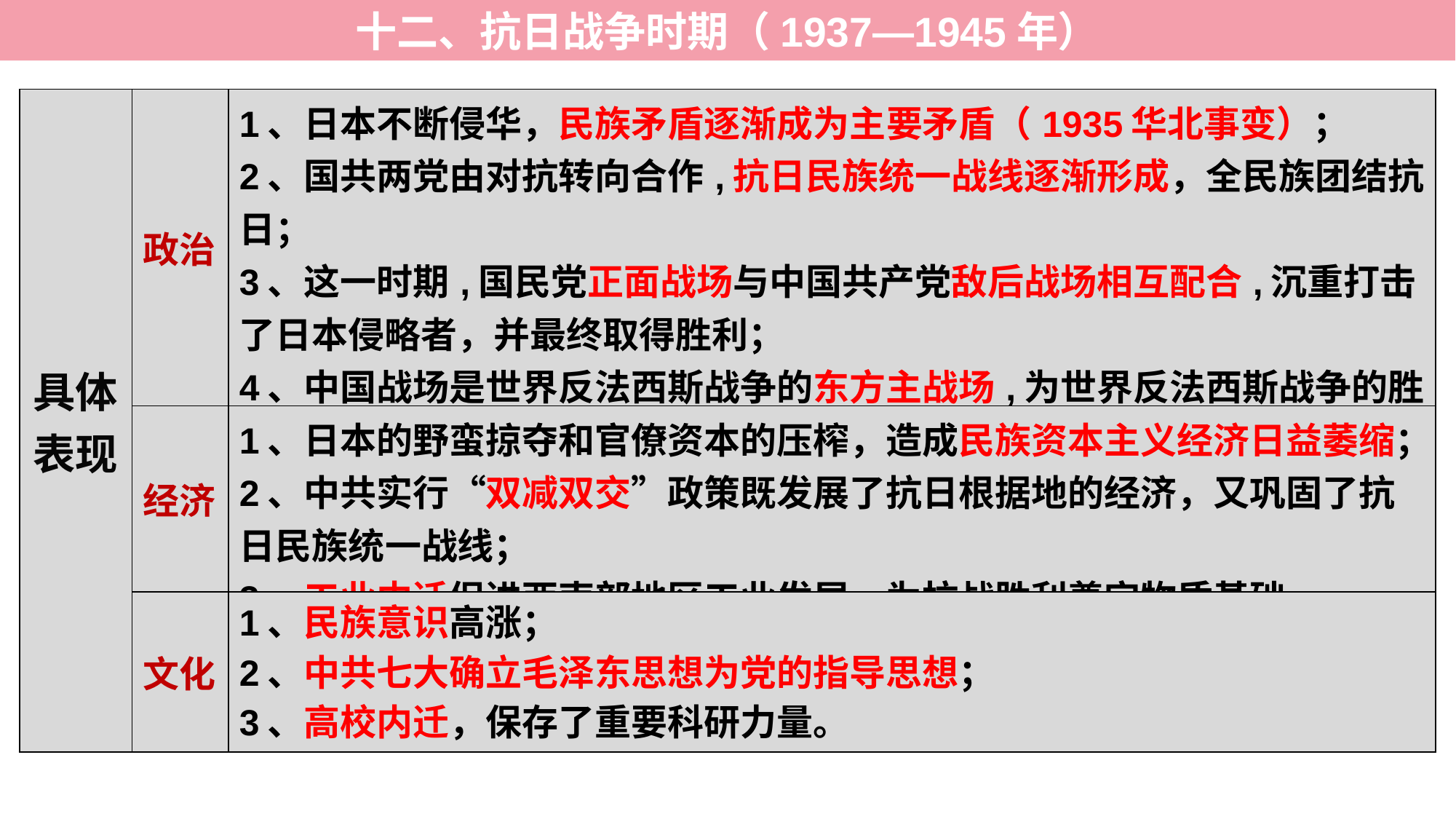

十二、抗日战争时期（1937—1945年）
| 具体表现 | 政治 | 1、日本不断侵华，民族矛盾逐渐成为主要矛盾（1935华北事变）； 2、国共两党由对抗转向合作,抗日民族统一战线逐渐形成，全民族团结抗日； 3、这一时期,国民党正面战场与中国共产党敌后战场相互配合,沉重打击了日本侵略者，并最终取得胜利； 4、中国战场是世界反法西斯战争的东方主战场,为世界反法西斯战争的胜利作出了重要贡献。 |
| --- | --- | --- |
|  | 经济 | 1、日本的野蛮掠夺和官僚资本的压榨，造成民族资本主义经济日益萎缩； 2、中共实行“双减双交”政策既发展了抗日根据地的经济，又巩固了抗日民族统一战线； 3、工业内迁促进西南部地区工业发展，为抗战胜利奠定物质基础。 |
|  | 文化 | 1、民族意识高涨； 2、中共七大确立毛泽东思想为党的指导思想； 3、高校内迁，保存了重要科研力量。 |